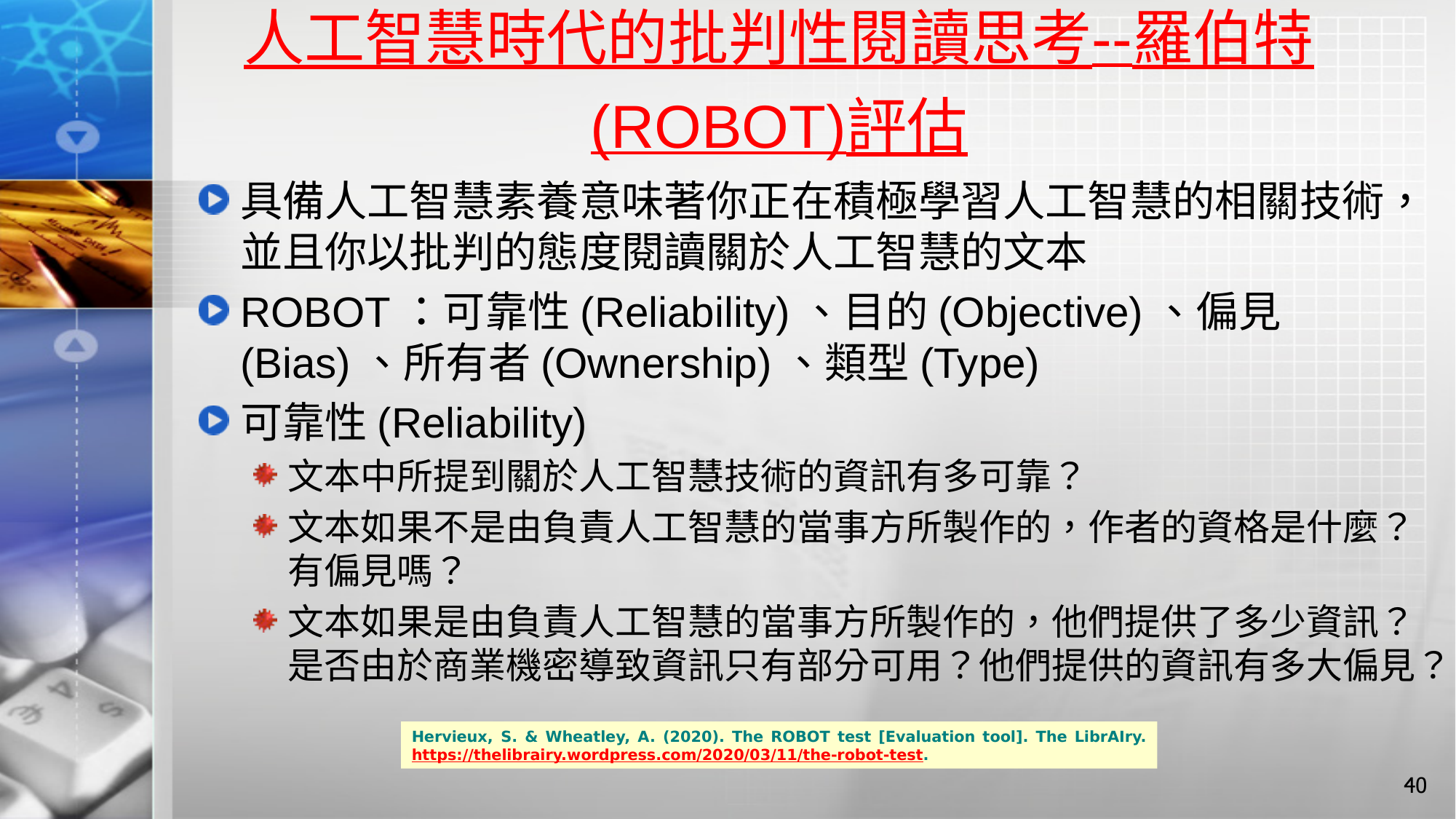

# 人工智慧時代的批判性閱讀思考--羅伯特(ROBOT)評估
具備人工智慧素養意味著你正在積極學習人工智慧的相關技術，並且你以批判的態度閱讀關於人工智慧的文本
ROBOT：可靠性(Reliability)、目的(Objective)、偏見(Bias)、所有者(Ownership)、類型(Type)
可靠性(Reliability)
文本中所提到關於人工智慧技術的資訊有多可靠？
文本如果不是由負責人工智慧的當事方所製作的，作者的資格是什麼？有偏見嗎？
文本如果是由負責人工智慧的當事方所製作的，他們提供了多少資訊？是否由於商業機密導致資訊只有部分可用？他們提供的資訊有多大偏見？
Hervieux, S. & Wheatley, A. (2020). The ROBOT test [Evaluation tool]. The LibrAIry. https://thelibrairy.wordpress.com/2020/03/11/the-robot-test.
40